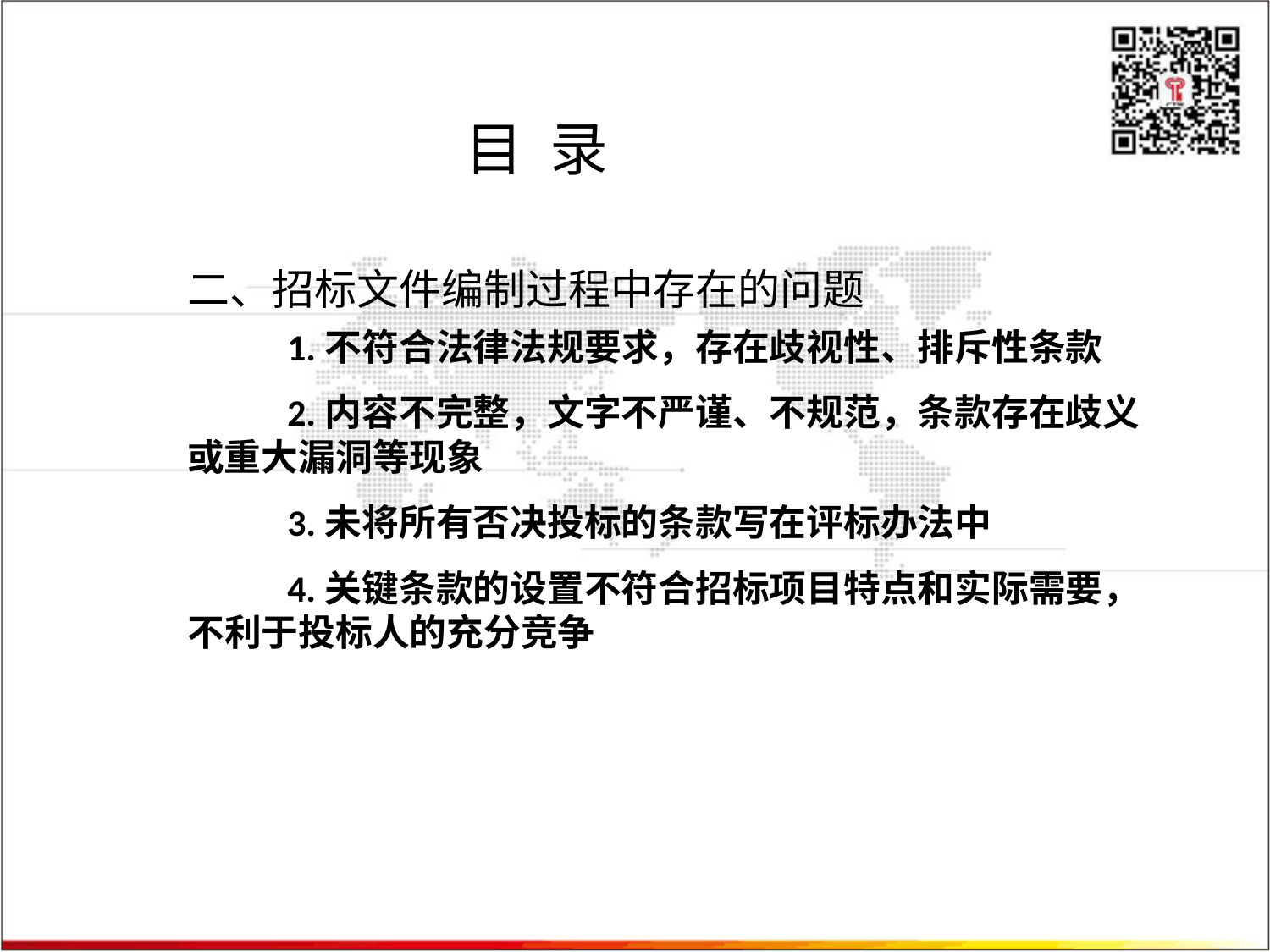

目  录
二、招标文件编制过程中存在的问题
1.不符合法律法规要求，存在歧视性、排斥性条款
2.内容不完整，文字不严谨、不规范，条款存在歧义或重大漏洞等现象
3.未将所有否决投标的条款写在评标办法中
4.关键条款的设置不符合招标项目特点和实际需要，不利于投标人的充分竞争